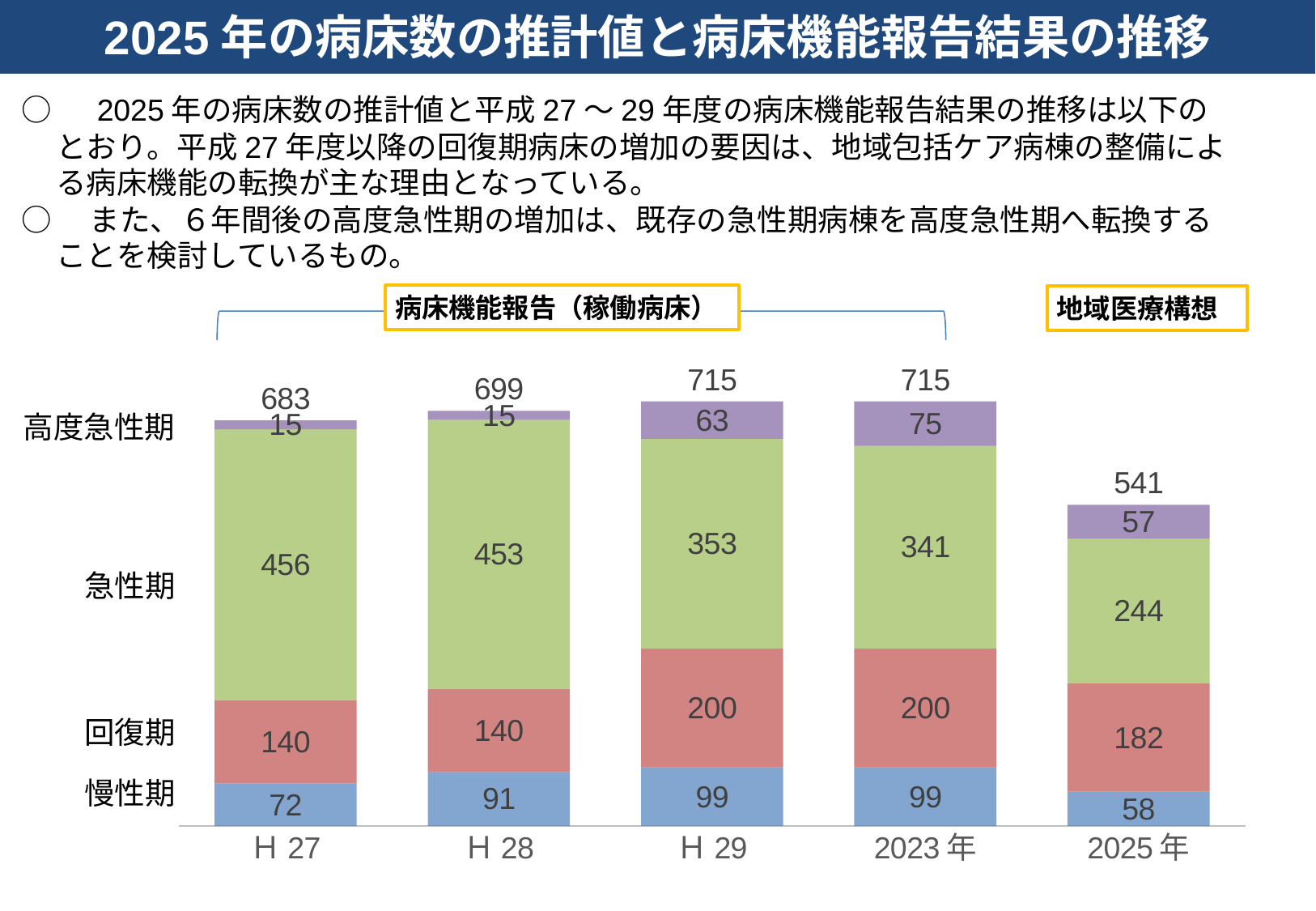

2025年の病床数の推計値と病床機能報告結果の推移

○　2025年の病床数の推計値と平成27〜29年度の病床機能報告結果の推移は以下のとおり。平成27年度以降の回復期病床の増加の要因は、地域包括ケア病棟の整備による病床機能の転換が主な理由となっている。
○　また、６年間後の高度急性期の増加は、既存の急性期病棟を高度急性期へ転換することを検討しているもの。
病床機能報告（稼働病床）
地域医療構想

### Chart

| Category | 慢性期 | 回復期 | 急性期 | 高度急性期 | 計 |
|---|---|---|---|---|---|
| Ｈ27 | 72.0 | 140.0 | 456.0 | 15.0 | 683.0 |
| Ｈ28 | 91.0 | 140.0 | 453.0 | 15.0 | 699.0 |
| Ｈ29 | 99.0 | 200.0 | 353.0 | 63.0 | 715.0 |
| 2023年 | 99.0 | 200.0 | 341.0 | 75.0 | 715.0 |
| 2025年 | 58.0 | 182.0 | 244.0 | 57.0 | 541.0 |
高度急性期
急性期
回復期
慢性期